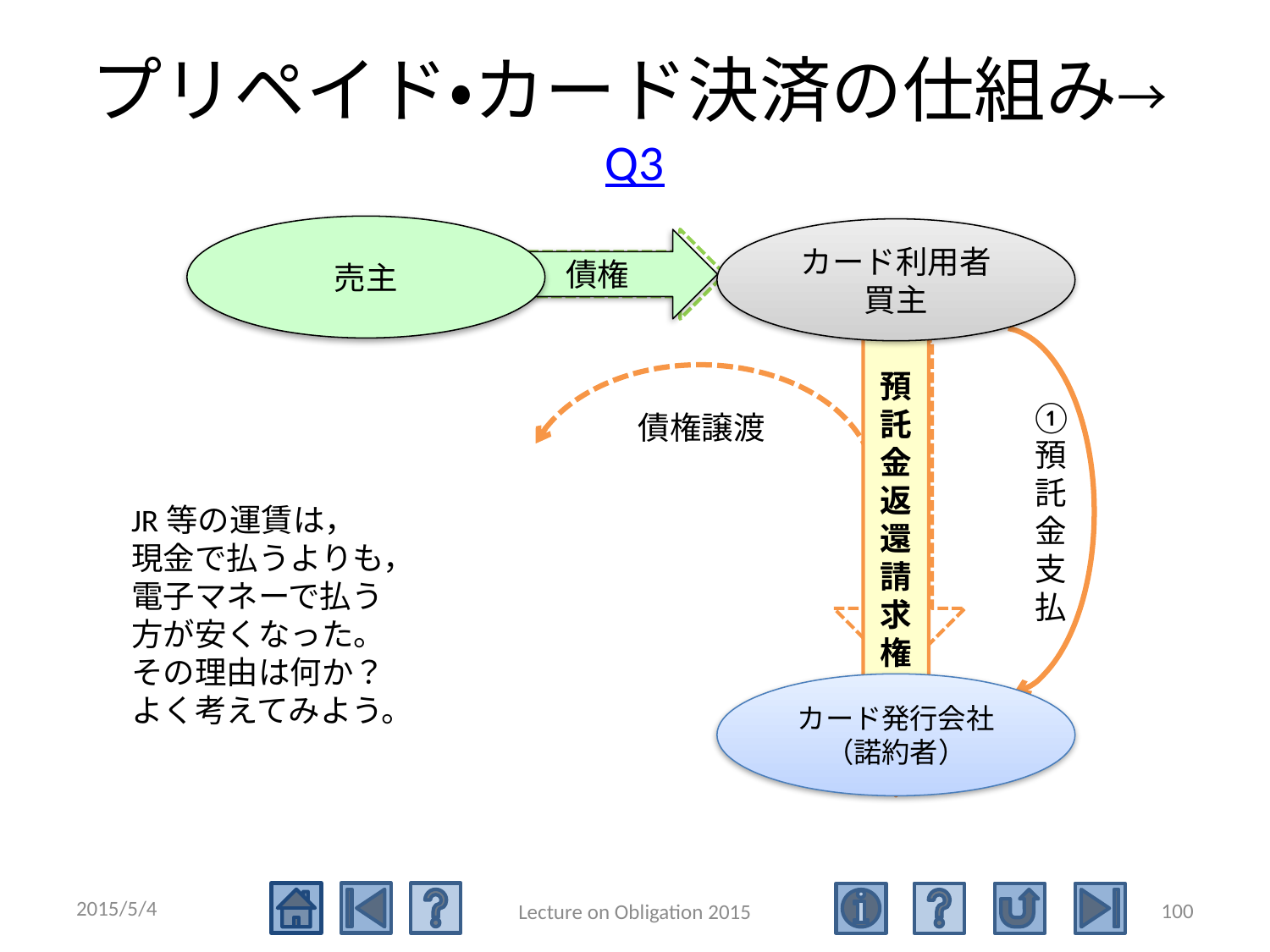

# プリペイド・カード決済の仕組み→Q3
売主
カード利用者
買主
代金　債権
代金債権
預託金返還請求
権
①
預託金支払
預託金返還請求
権

債権譲渡
JR等の運賃は，
現金で払うよりも，電子マネーで払う方が安くなった。
その理由は何か？
よく考えてみよう。
カード発行会社
（諾約者）
2015/5/4
100
Lecture on Obligation 2015